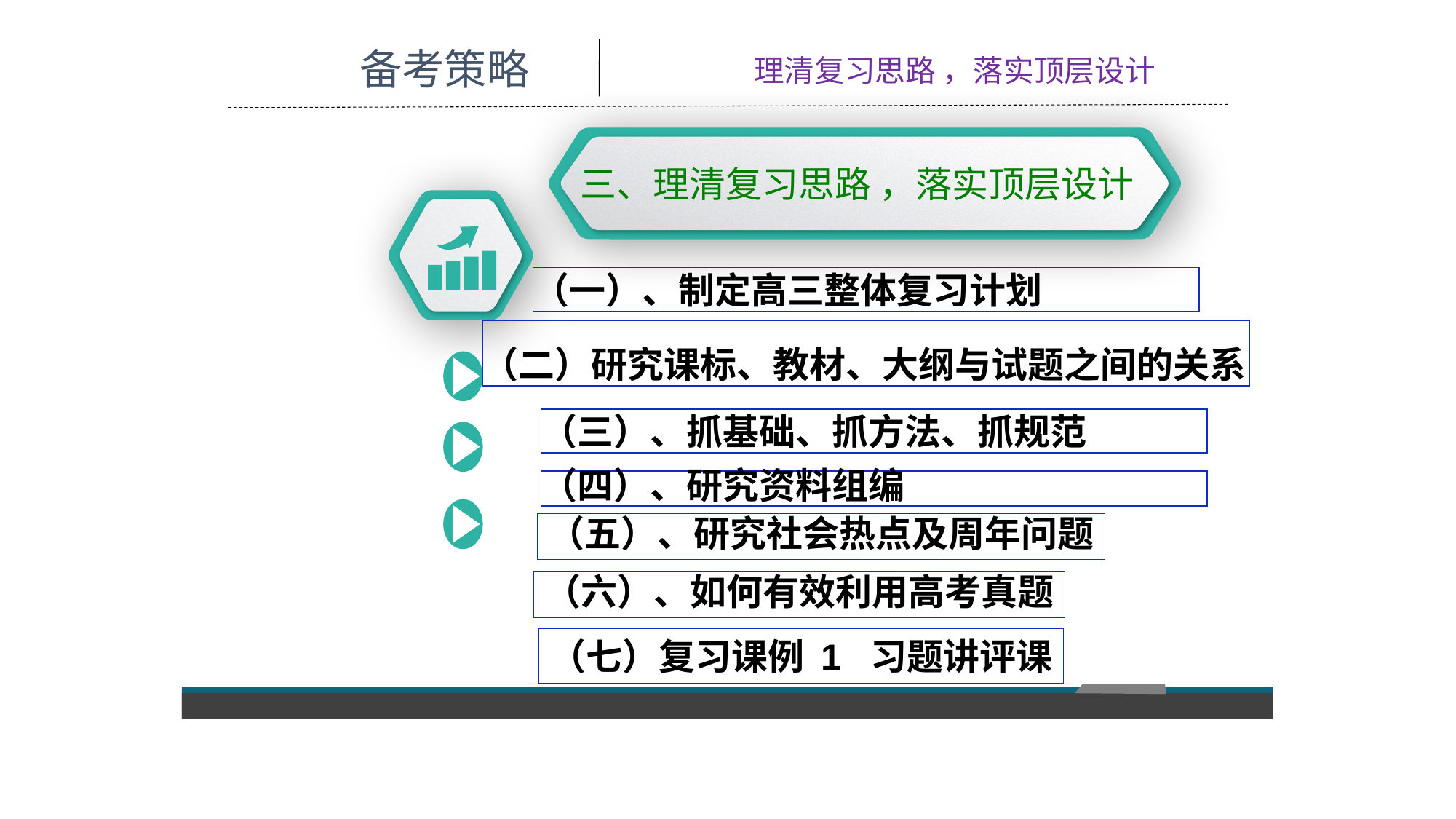

备考策略
理清复习思路 ，落实顶层设计

三、理清复习思路 ，落实顶层设计

（一）、制定高三整体复习计划
（二）研究课标、教材、大纲与试题之间的关系

（三）、抓基础、抓方法、抓规范

（四）、研究资料组编

（五）、研究社会热点及周年问题
（六）、如何有效利用高考真题
（七）复习课例 1  习题讲评课